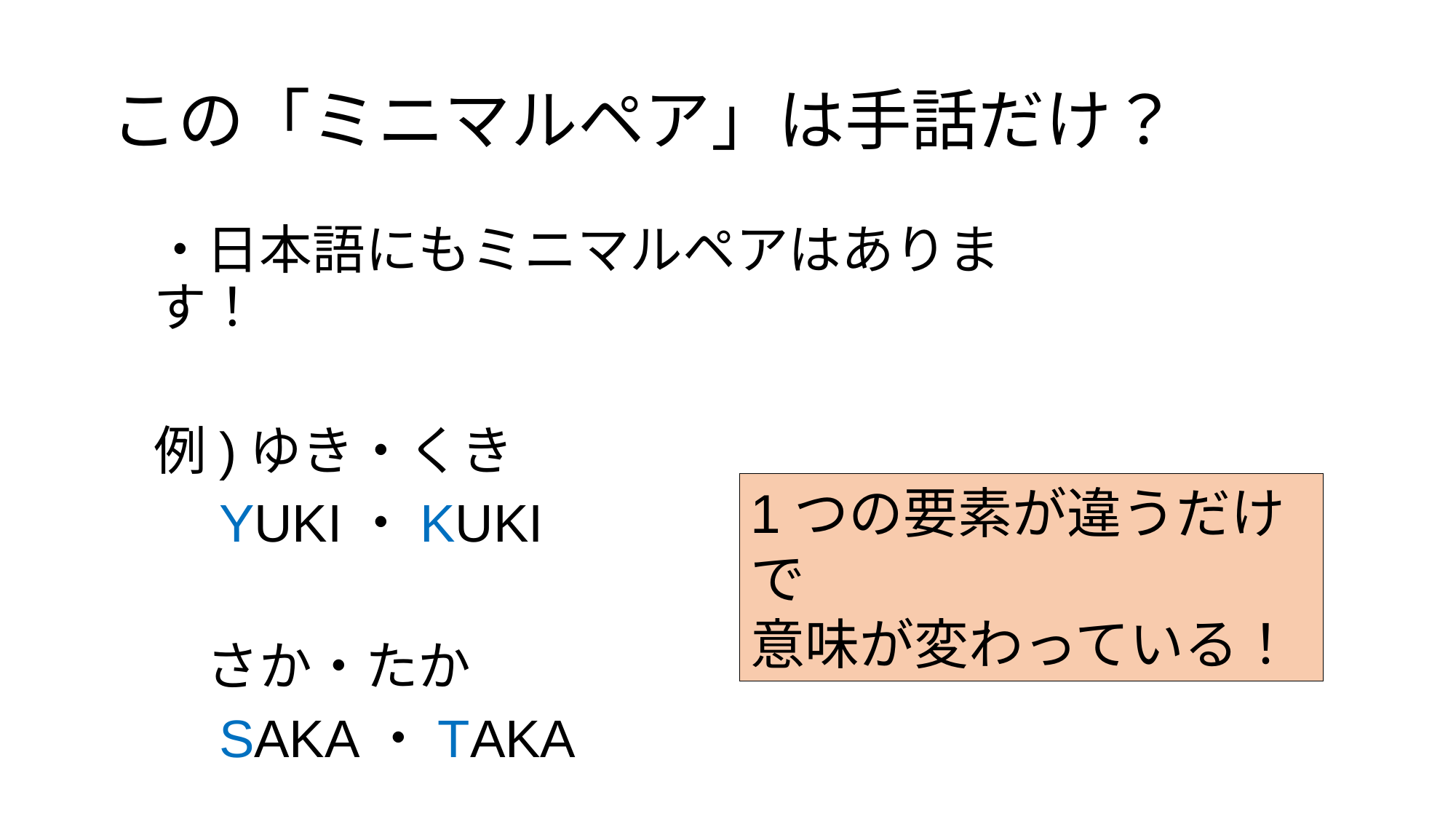

# この「ミニマルペア」は手話だけ？
・日本語にもミニマルペアはあります！

例)ゆき・くき
　YUKI・KUKI

　さか・たか
　SAKA・TAKA
1つの要素が違うだけで
意味が変わっている！